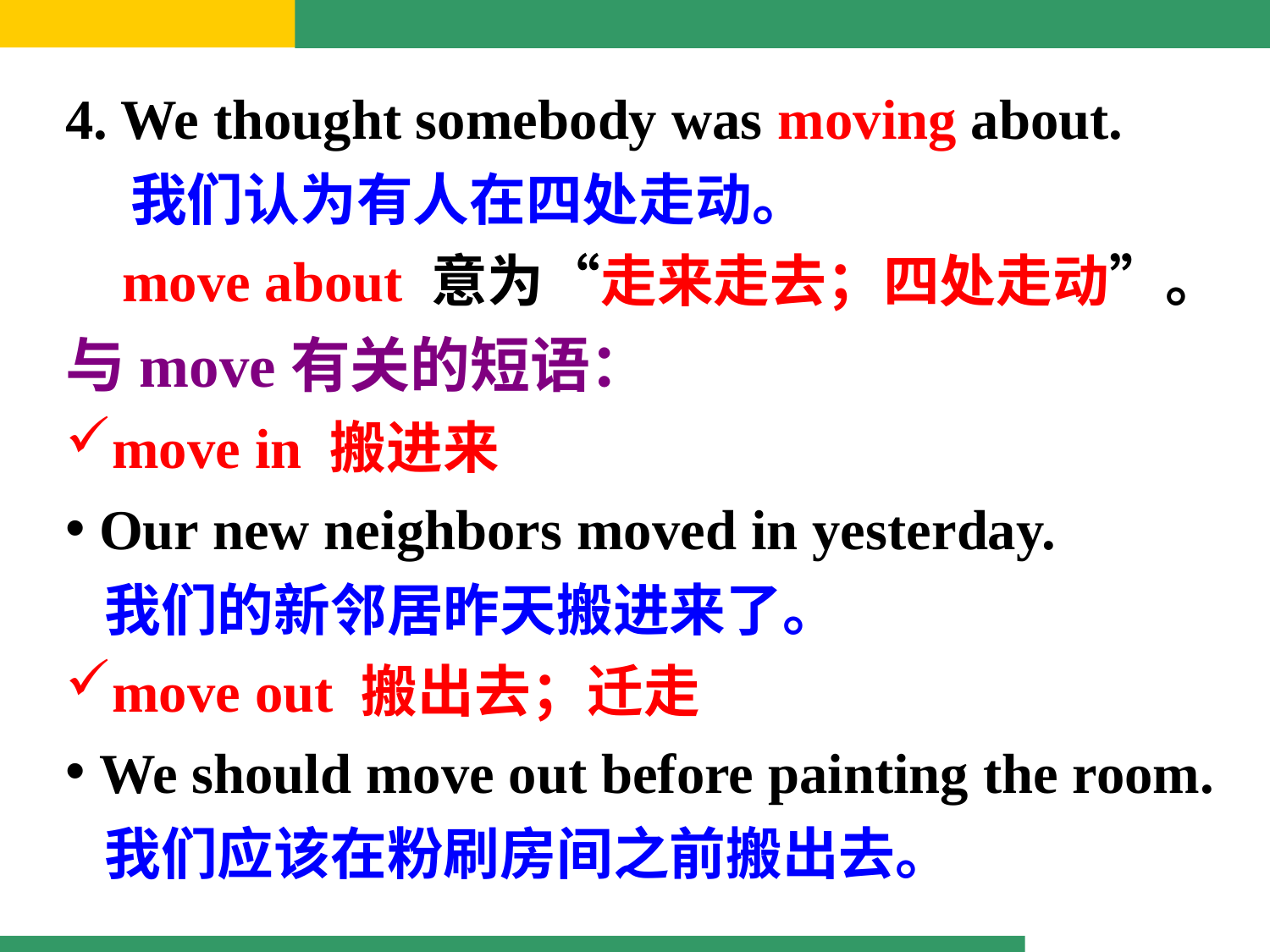

4. We thought somebody was moving about.
    我们认为有人在四处走动。
    move about 意为“走来走去；四处走动”。
与move有关的短语：
move in 搬进来
 Our new neighbors moved in yesterday.
  我们的新邻居昨天搬进来了。
move out 搬出去；迁走
 We should move out before painting the room.
  我们应该在粉刷房间之前搬出去。